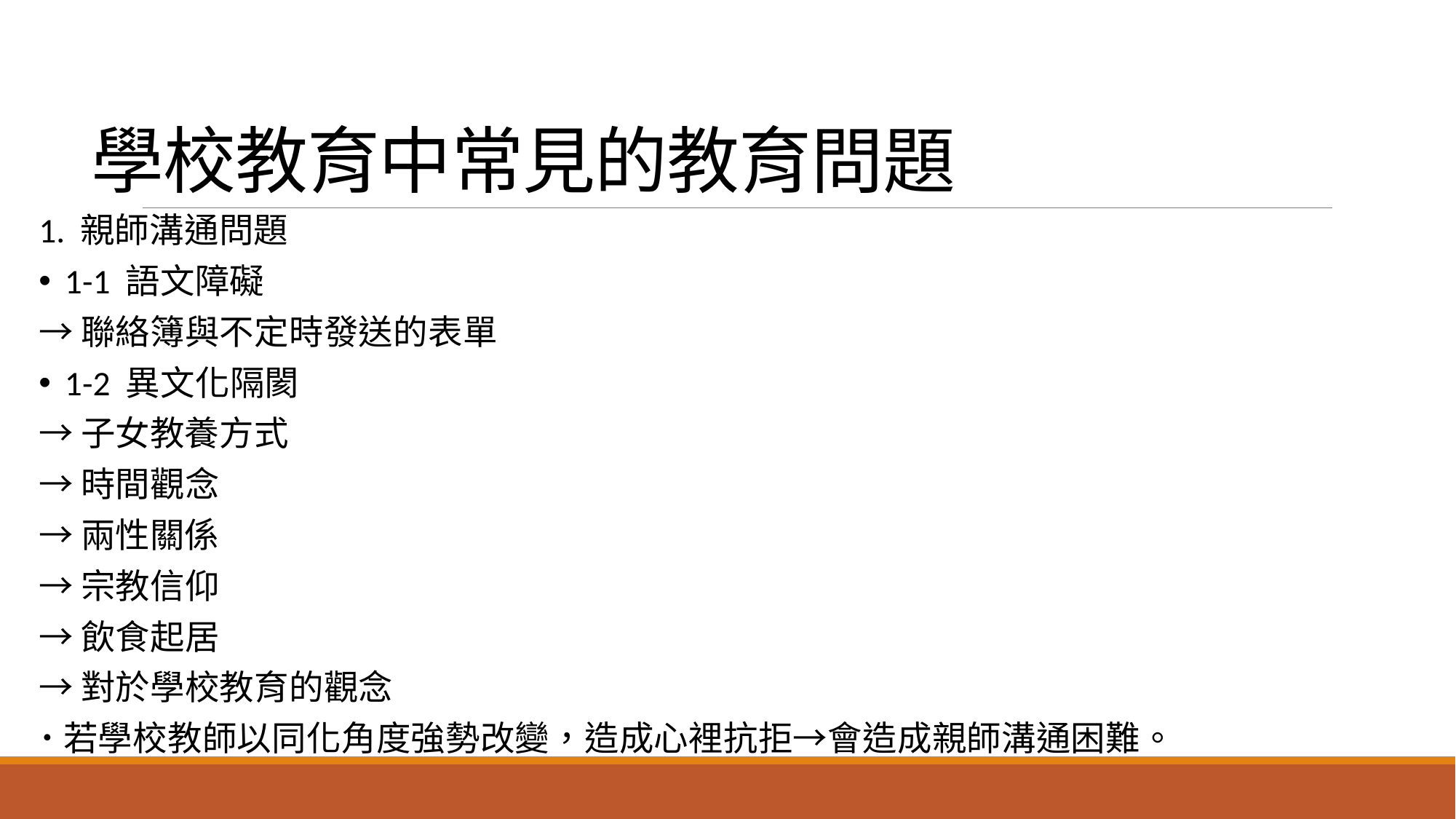

# 學校教育中常見的教育問題
1. 親師溝通問題
1-1 語文障礙
→聯絡簿與不定時發送的表單
1-2 異文化隔閡
→子女教養方式
→時間觀念
→兩性關係
→宗教信仰
→飲食起居
→對於學校教育的觀念
˙若學校教師以同化角度強勢改變，造成心裡抗拒→會造成親師溝通困難。